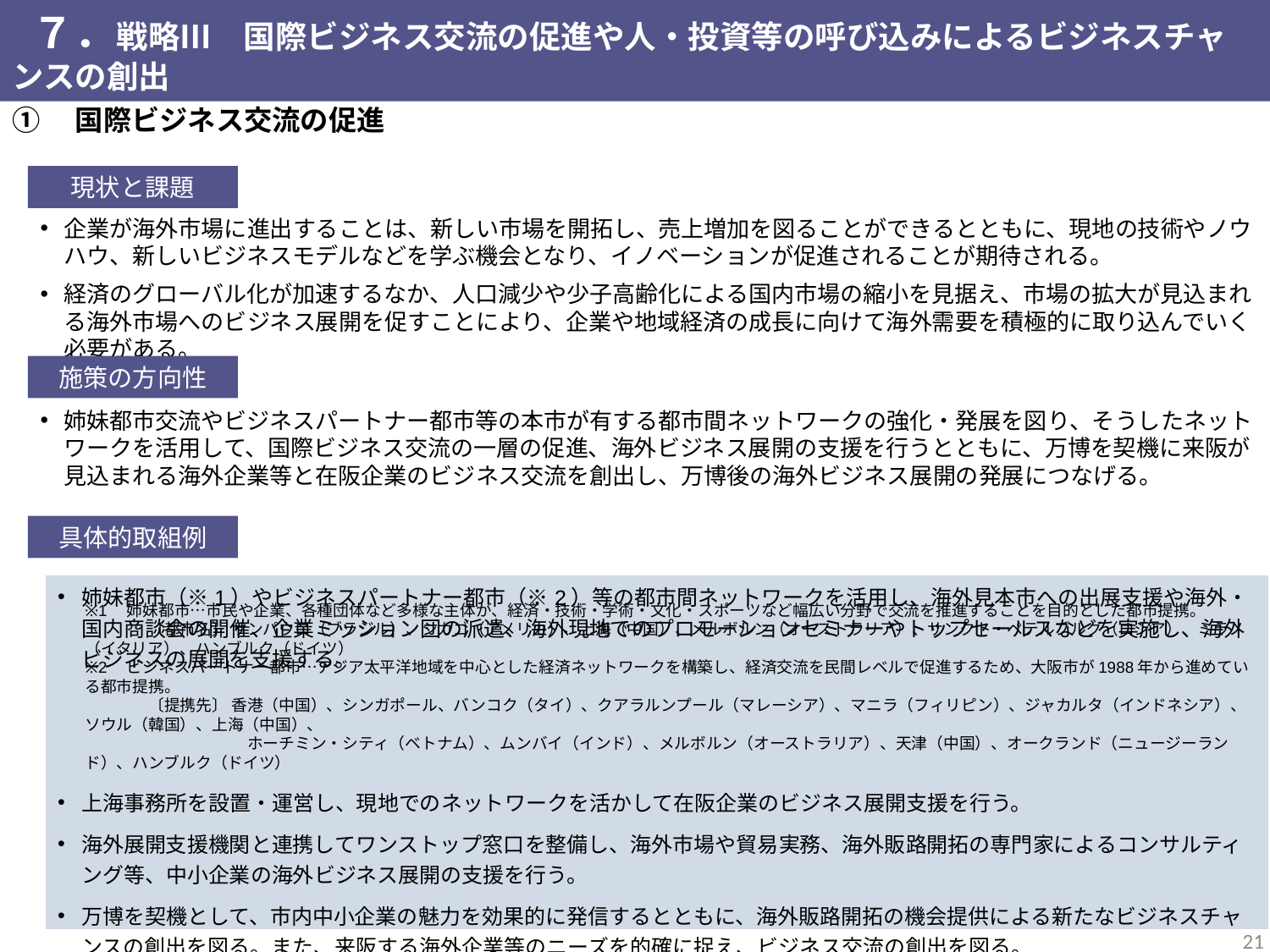

７．戦略Ⅲ　国際ビジネス交流の促進や人・投資等の呼び込みによるビジネスチャンスの創出
①　国際ビジネス交流の促進
現状と課題
企業が海外市場に進出することは、新しい市場を開拓し、売上増加を図ることができるとともに、現地の技術やノウハウ、新しいビジネスモデルなどを学ぶ機会となり、イノベーションが促進されることが期待される。
経済のグローバル化が加速するなか、人口減少や少子高齢化による国内市場の縮小を見据え、市場の拡大が見込まれる海外市場へのビジネス展開を促すことにより、企業や地域経済の成長に向けて海外需要を積極的に取り込んでいく必要がある。
施策の方向性
姉妹都市交流やビジネスパートナー都市等の本市が有する都市間ネットワークの強化・発展を図り、そうしたネットワークを活用して、国際ビジネス交流の一層の促進、海外ビジネス展開の支援を行うとともに、万博を契機に来阪が見込まれる海外企業等と在阪企業のビジネス交流を創出し、万博後の海外ビジネス展開の発展につなげる。
具体的取組例
| 姉妹都市（※1）やビジネスパートナー都市（※2）等の都市間ネットワークを活用し、海外見本市への出展支援や海外・国内商談会の開催、企業ミッション団の派遣、海外現地でのプロモーションセミナーやトップセールスなどを実施し、海外ビジネスの展開を支援する。 上海事務所を設置・運営し、現地でのネットワークを活かして在阪企業のビジネス展開支援を行う。 海外展開支援機関と連携してワンストップ窓口を整備し、海外市場や貿易実務、海外販路開拓の専門家によるコンサルティング等、中小企業の海外ビジネス展開の支援を行う。 万博を契機として、市内中小企業の魅力を効果的に発信するとともに、海外販路開拓の機会提供による新たなビジネスチャンスの創出を図る。また、来阪する海外企業等のニーズを的確に捉え、ビジネス交流の創出を図る。 |
| --- |
※1　姉妹都市…市民や企業、各種団体など多様な主体が、経済・技術・学術・文化・スポーツなど幅広い分野で交流を推進することを目的とした都市提携。
　　　　〔都市名〕 サンパウロ（ブラジル）、シカゴ（アメリカ）、上海（中国）、メルボルン（オーストラリア）、サンクト・ペテルブルグ（ロシア）、ミラノ（イタリア）、ハンブルク（ドイツ）
※2　ビジネスパートナー都市…アジア太平洋地域を中心とした経済ネットワークを構築し、経済交流を民間レベルで促進するため、大阪市が1988年から進めている都市提携。
　　　　〔提携先〕 香港（中国）、シンガポール、バンコク（タイ）、クアラルンプール（マレーシア）、マニラ（フィリピン）、ジャカルタ（インドネシア）、ソウル（韓国）、上海（中国）、
　　　　　　　　　　 ホーチミン・シティ（ベトナム）、ムンバイ（インド）、メルボルン（オーストラリア）、天津（中国）、オークランド（ニュージーランド）、ハンブルク（ドイツ）
21